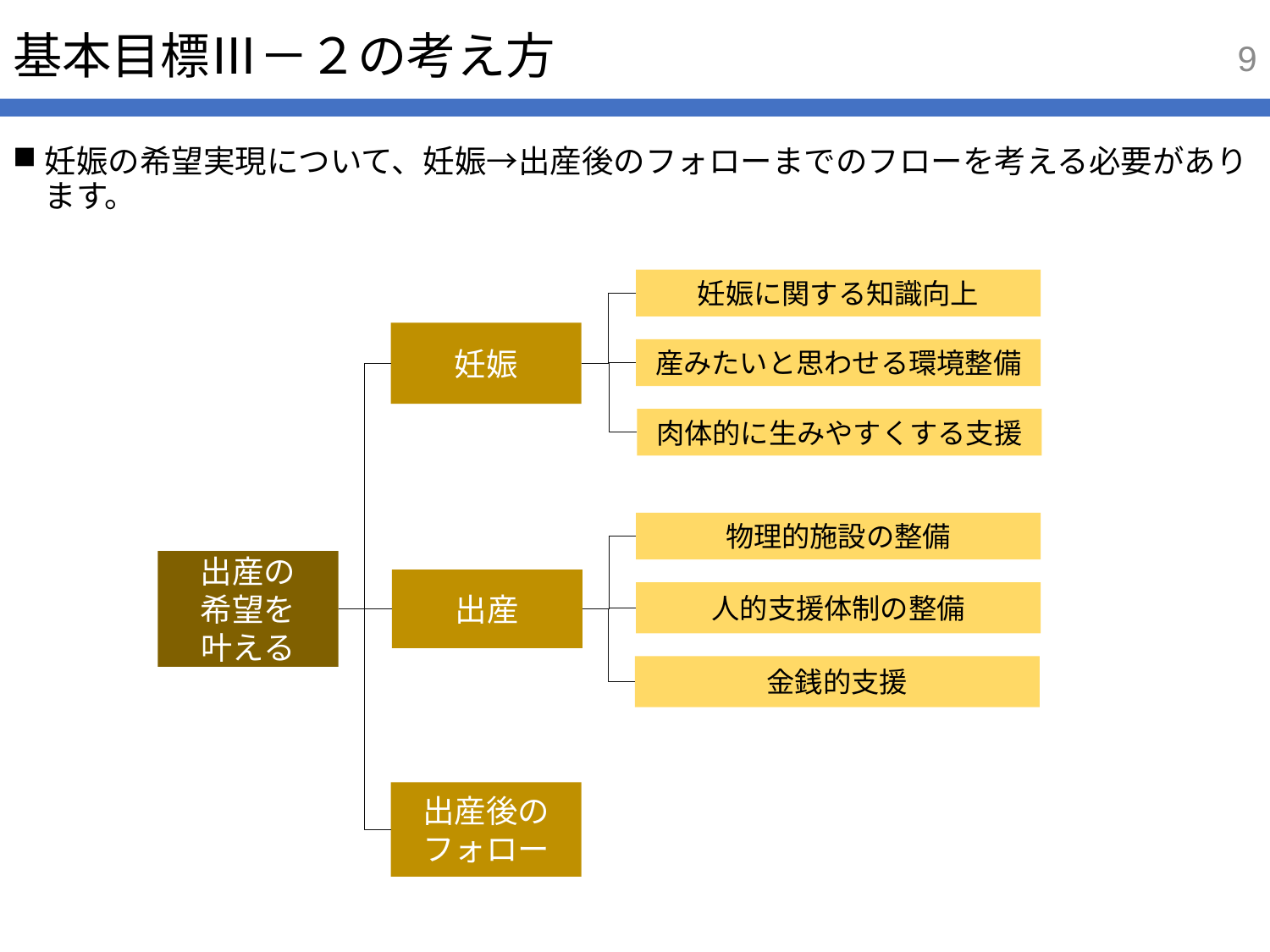

9
# 基本目標Ⅲ－２の考え方
妊娠の希望実現について、妊娠→出産後のフォローまでのフローを考える必要があります。
妊娠に関する知識向上
妊娠
産みたいと思わせる環境整備
肉体的に生みやすくする支援
物理的施設の整備
出産の
希望を
叶える
出産
人的支援体制の整備
金銭的支援
出産後のフォロー